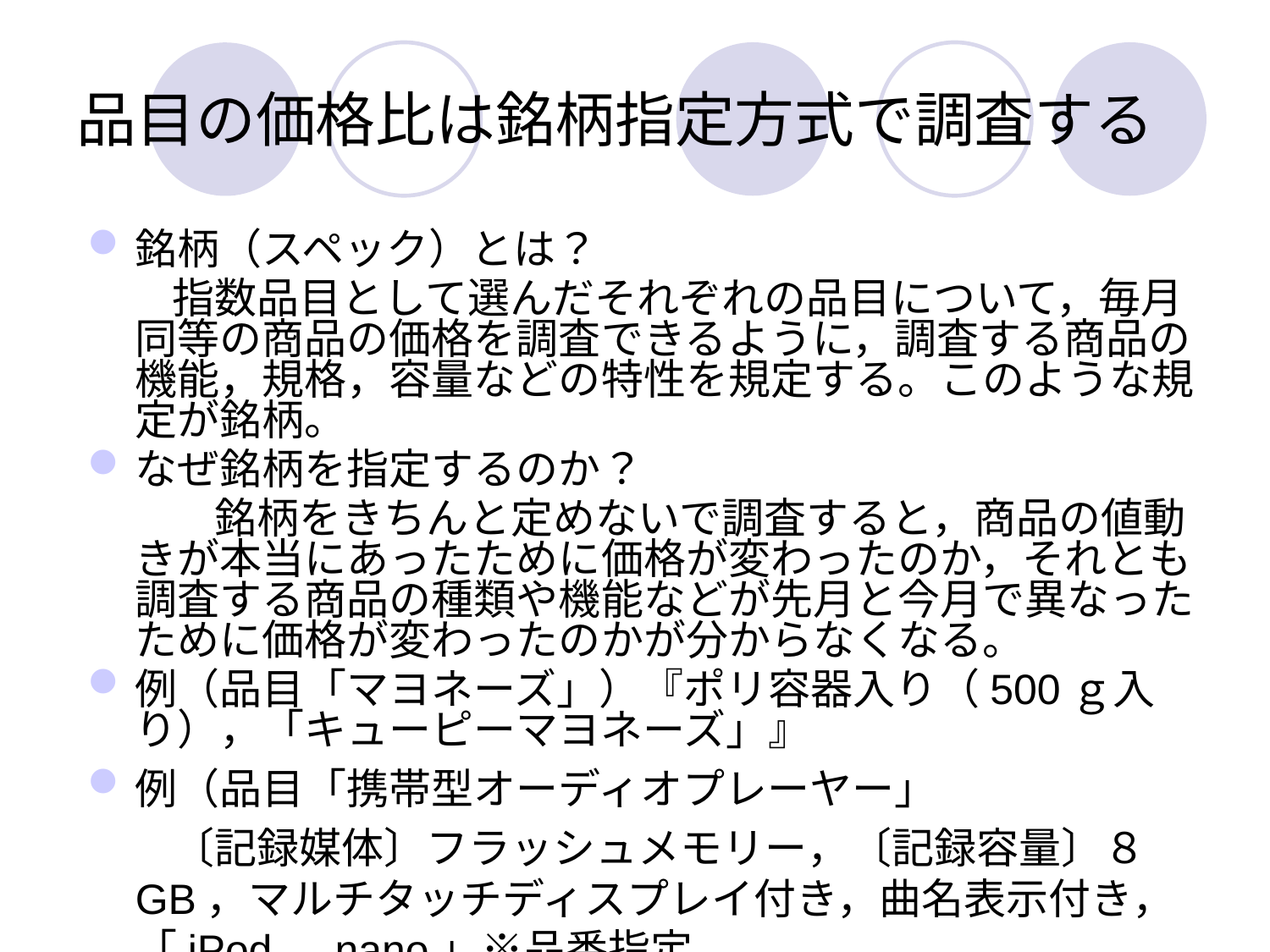

# 品目の価格比は銘柄指定方式で調査する
銘柄（スペック）とは？
　　指数品目として選んだそれぞれの品目について，毎月同等の商品の価格を調査できるように，調査する商品の機能，規格，容量などの特性を規定する。このような規定が銘柄。
なぜ銘柄を指定するのか？
　　　銘柄をきちんと定めないで調査すると，商品の値動きが本当にあったために価格が変わったのか，それとも調査する商品の種類や機能などが先月と今月で異なったために価格が変わったのかが分からなくなる。
例（品目「マヨネーズ」）『ポリ容器入り（500ｇ入り），「キューピーマヨネーズ」』
例（品目「携帯型オーディオプレーヤー」
　　〔記録媒体〕フラッシュメモリー，〔記録容量〕８GB，マルチタッチディスプレイ付き，曲名表示付き，「iPod　nano」※品番指定